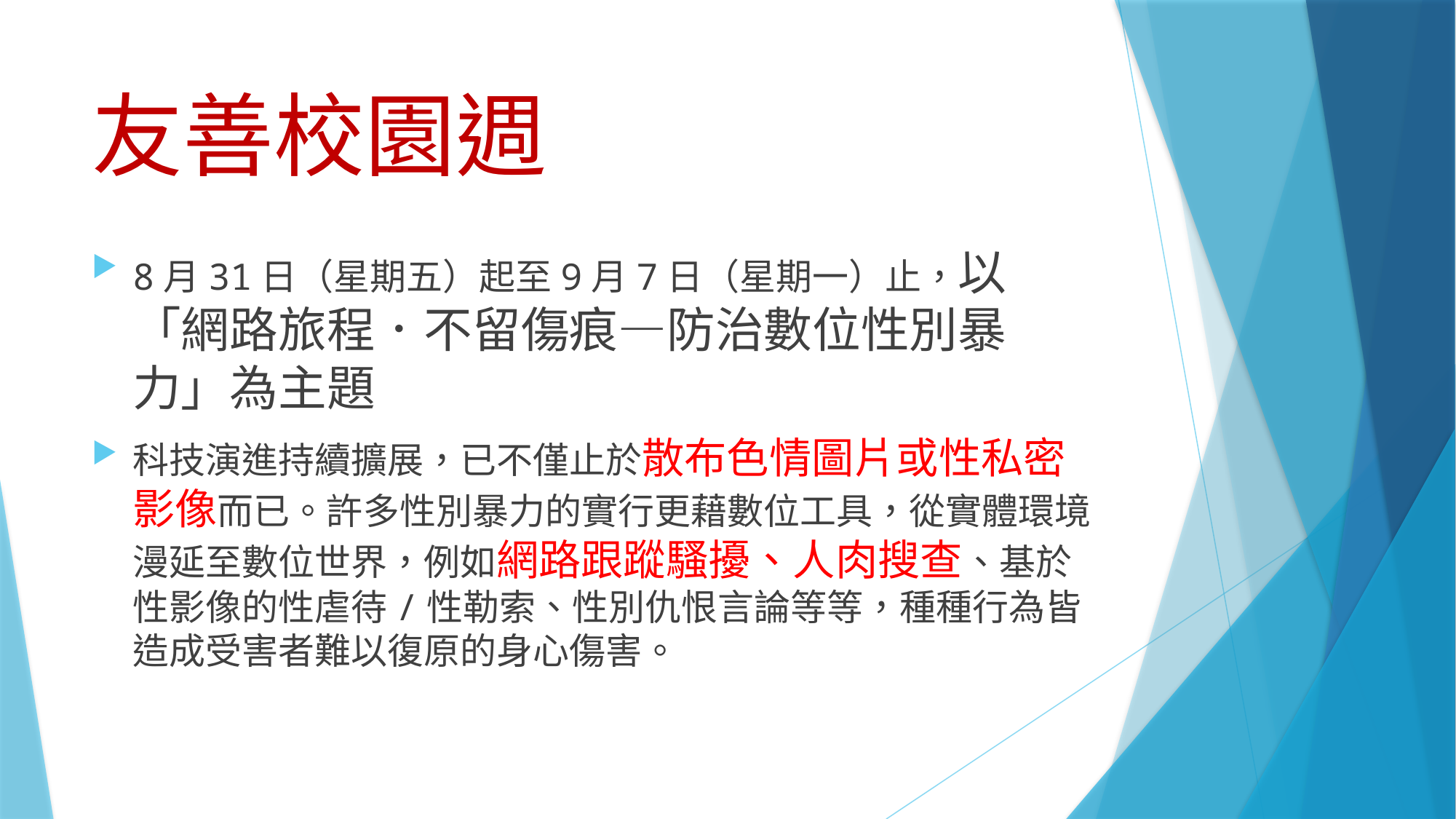

# 友善校園週

8月31日（星期五）起至9月7日（星期一）止，以「網路旅程．不留傷痕—防治數位性別暴力」為主題
科技演進持續擴展，已不僅止於散布色情圖片或性私密影像而已。許多性別暴力的實行更藉數位工具，從實體環境漫延至數位世界，例如網路跟蹤騷擾、人肉搜查、基於性影像的性虐待/性勒索、性別仇恨言論等等，種種行為皆造成受害者難以復原的身心傷害。